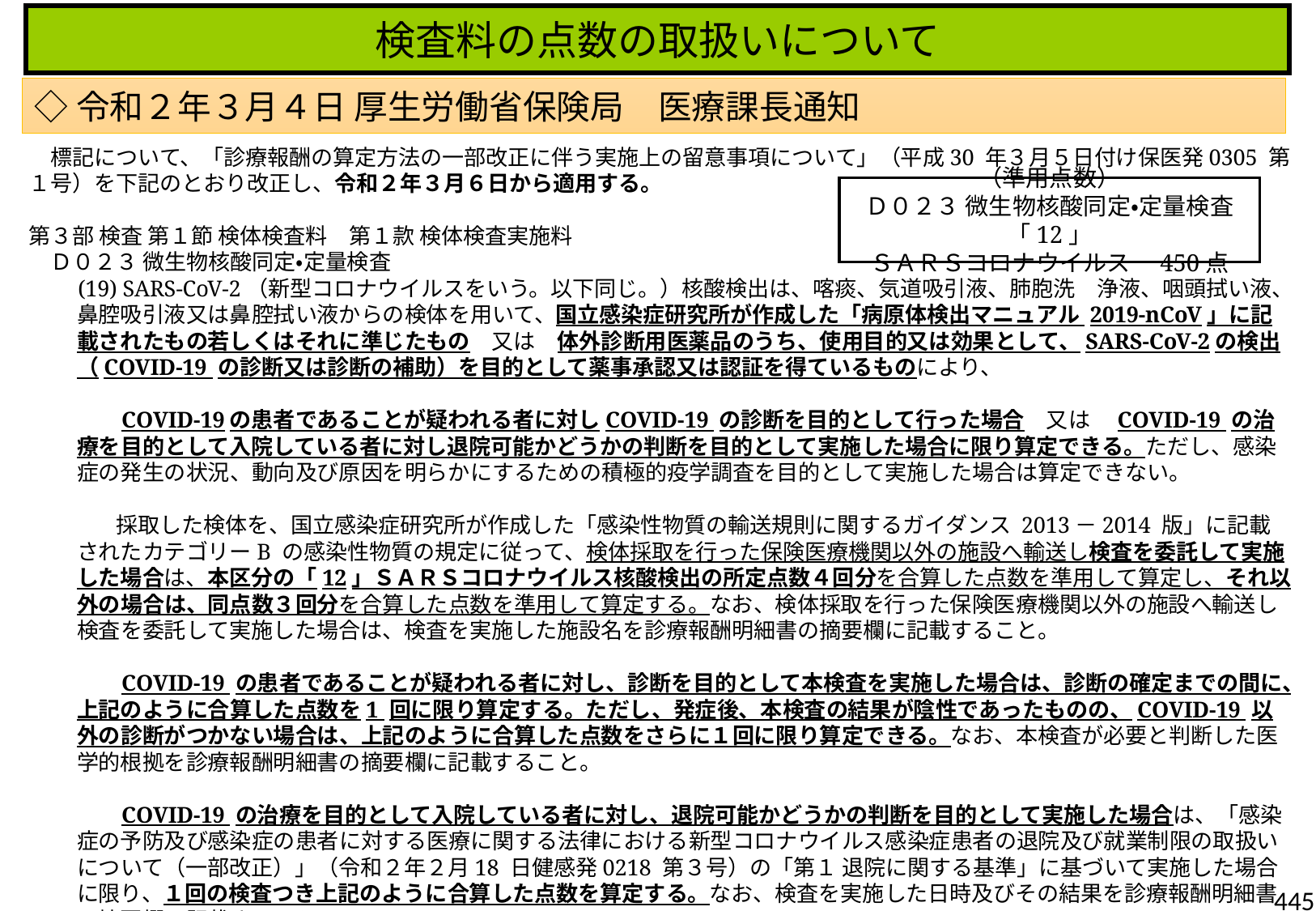

検査料の点数の取扱いについて
◇令和２年３月４日 厚生労働省保険局　医療課長通知
　標記について、「診療報酬の算定方法の一部改正に伴う実施上の留意事項について」（平成30 年３月５日付け保医発0305 第１号）を下記のとおり改正し、令和２年３月６日から適用する。

第３部 検査 第１節 検体検査料　第１款 検体検査実施料
　Ｄ０２３ 微生物核酸同定・定量検査
　　(19) SARS-CoV-2（新型コロナウイルスをいう。以下同じ。）核酸検出は、喀痰、気道吸引液、肺胞洗　浄液、咽頭拭い液、鼻腔吸引液又は鼻腔拭い液からの検体を用いて、国立感染症研究所が作成した「病原体検出マニュアル 2019-nCoV」に記載されたもの若しくはそれに準じたもの　又は　体外診断用医薬品のうち、使用目的又は効果として、SARS-CoV-2の検出（COVID-19 の診断又は診断の補助）を目的として薬事承認又は認証を得ているものにより、

　　　　COVID-19の患者であることが疑われる者に対しCOVID-19 の診断を目的として行った場合　又は　COVID-19 の治療を目的として入院している者に対し退院可能かどうかの判断を目的として実施した場合に限り算定できる。ただし、感染症の発生の状況、動向及び原因を明らかにするための積極的疫学調査を目的として実施した場合は算定できない。

　　　　採取した検体を、国立感染症研究所が作成した「感染性物質の輸送規則に関するガイダンス 2013－2014 版」に記載されたカテゴリーB の感染性物質の規定に従って、検体採取を行った保険医療機関以外の施設へ輸送し検査を委託して実施した場合は、本区分の「12」ＳＡＲＳコロナウイルス核酸検出の所定点数４回分を合算した点数を準用して算定し、それ以外の場合は、同点数３回分を合算した点数を準用して算定する。なお、検体採取を行った保険医療機関以外の施設へ輸送し検査を委託して実施した場合は、検査を実施した施設名を診療報酬明細書の摘要欄に記載すること。

　　　　COVID-19 の患者であることが疑われる者に対し、診断を目的として本検査を実施した場合は、診断の確定までの間に、上記のように合算した点数を1 回に限り算定する。ただし、発症後、本検査の結果が陰性であったものの、COVID-19 以外の診断がつかない場合は、上記のように合算した点数をさらに１回に限り算定できる。なお、本検査が必要と判断した医学的根拠を診療報酬明細書の摘要欄に記載すること。

　　　　COVID-19 の治療を目的として入院している者に対し、退院可能かどうかの判断を目的として実施した場合は、「感染症の予防及び感染症の患者に対する医療に関する法律における新型コロナウイルス感染症患者の退院及び就業制限の取扱いについて（一部改正）」（令和２年２月18 日健感発0218 第３号）の「第１ 退院に関する基準」に基づいて実施した場合に限り、１回の検査つき上記のように合算した点数を算定する。なお、検査を実施した日時及びその結果を診療報酬明細書の摘要欄に記載すること。
（準用点数）
Ｄ０２３ 微生物核酸同定・定量検査「12」
ＳＡＲＳコロナウイルス　450点
445